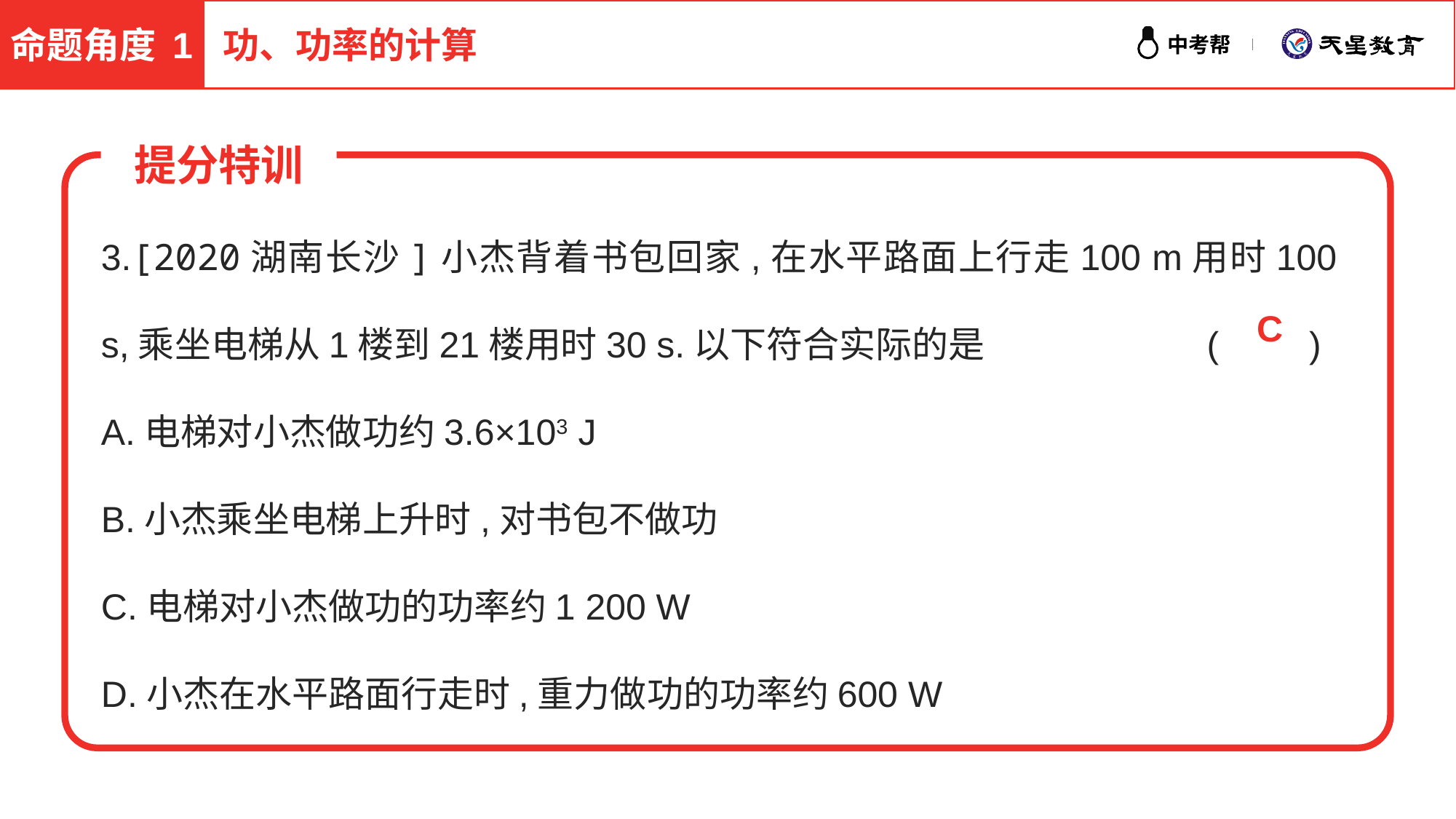

命题角度 1
功、功率的计算
提分特训

3.[2020湖南长沙]小杰背着书包回家,在水平路面上行走100 m用时100 s,乘坐电梯从1楼到21楼用时30 s.以下符合实际的是	              (　　)
A.电梯对小杰做功约3.6×103 J
B.小杰乘坐电梯上升时,对书包不做功
C.电梯对小杰做功的功率约1 200 W
D.小杰在水平路面行走时,重力做功的功率约600 W
C